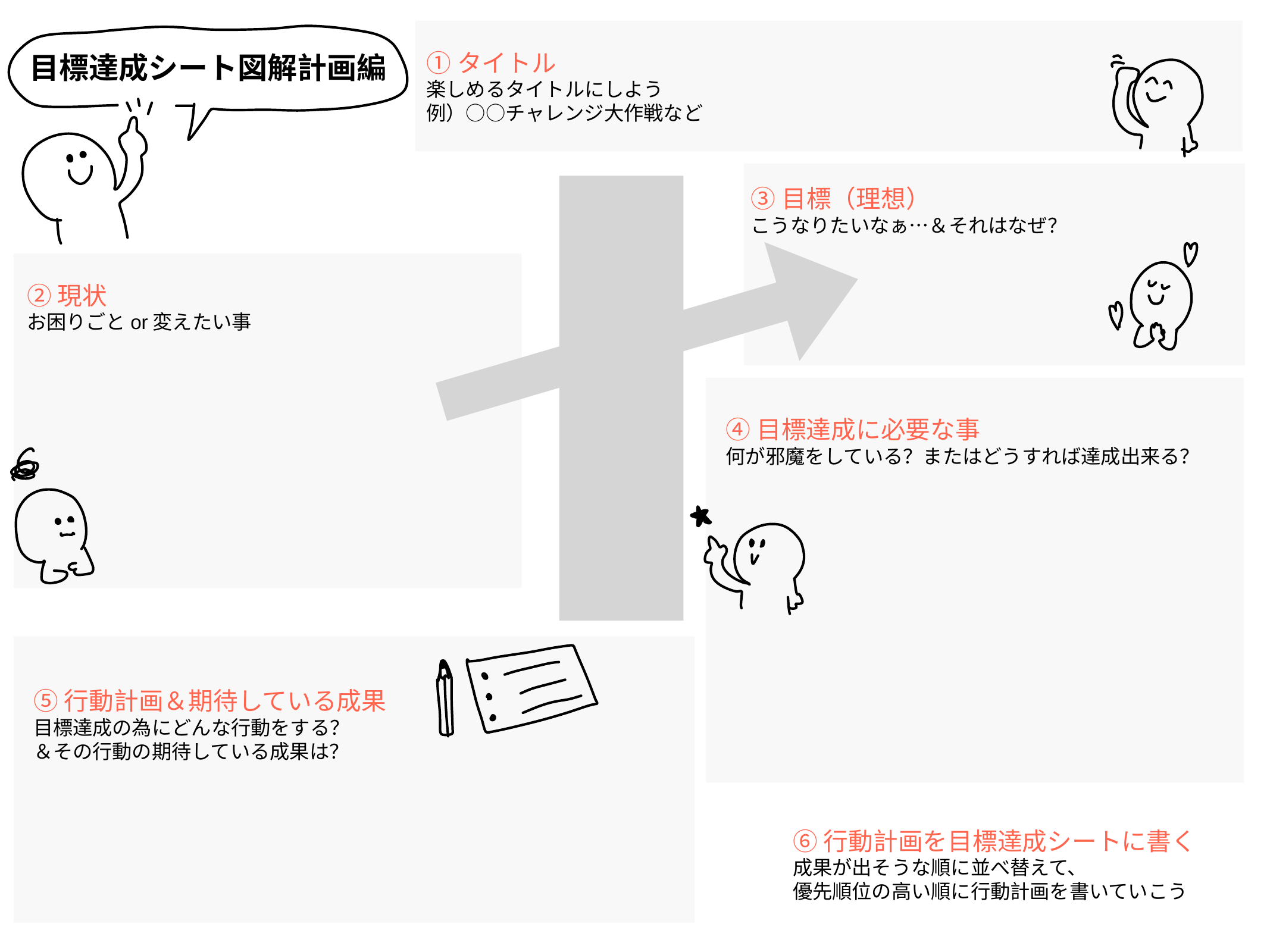

①タイトル
楽しめるタイトルにしよう
例）○○チャレンジ大作戦など
目標達成シート図解計画編

③目標（理想）
こうなりたいなぁ…＆それはなぜ？

②現状
お困りごとor変えたい事

④目標達成に必要な事
何が邪魔をしている？またはどうすれば達成出来る？

⑤行動計画＆期待している成果
目標達成の為にどんな行動をする？
＆その行動の期待している成果は？
⑥行動計画を目標達成シートに書く
成果が出そうな順に並べ替えて、
優先順位の高い順に行動計画を書いていこう